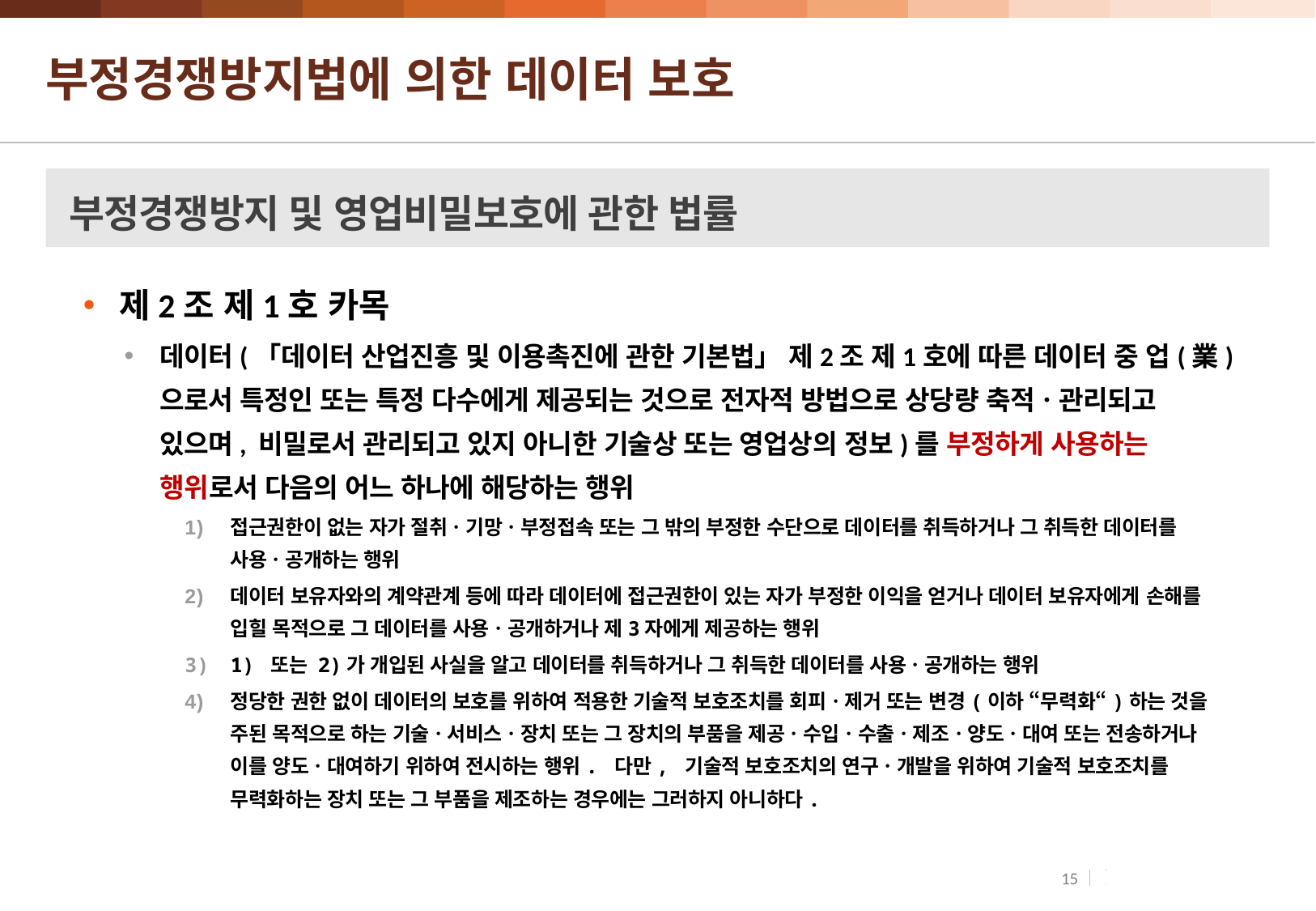

# 부정경쟁방지법에 의한 데이터 보호
부정경쟁방지 및 영업비밀보호에 관한 법률
제2조 제1호 카목
데이터(「데이터 산업진흥 및 이용촉진에 관한 기본법」 제2조 제1호에 따른 데이터 중 업(業)으로서 특정인 또는 특정 다수에게 제공되는 것으로 전자적 방법으로 상당량 축적ㆍ관리되고 있으며, 비밀로서 관리되고 있지 아니한 기술상 또는 영업상의 정보)를 부정하게 사용하는 행위로서 다음의 어느 하나에 해당하는 행위
접근권한이 없는 자가 절취ㆍ기망ㆍ부정접속 또는 그 밖의 부정한 수단으로 데이터를 취득하거나 그 취득한 데이터를 사용ㆍ공개하는 행위
데이터 보유자와의 계약관계 등에 따라 데이터에 접근권한이 있는 자가 부정한 이익을 얻거나 데이터 보유자에게 손해를 입힐 목적으로 그 데이터를 사용ㆍ공개하거나 제3자에게 제공하는 행위
1) 또는 2)가 개입된 사실을 알고 데이터를 취득하거나 그 취득한 데이터를 사용ㆍ공개하는 행위
정당한 권한 없이 데이터의 보호를 위하여 적용한 기술적 보호조치를 회피ㆍ제거 또는 변경(이하 “무력화“)하는 것을 주된 목적으로 하는 기술ㆍ서비스ㆍ장치 또는 그 장치의 부품을 제공ㆍ수입ㆍ수출ㆍ제조ㆍ양도ㆍ대여 또는 전송하거나 이를 양도ㆍ대여하기 위하여 전시하는 행위. 다만, 기술적 보호조치의 연구ㆍ개발을 위하여 기술적 보호조치를 무력화하는 장치 또는 그 부품을 제조하는 경우에는 그러하지 아니하다.